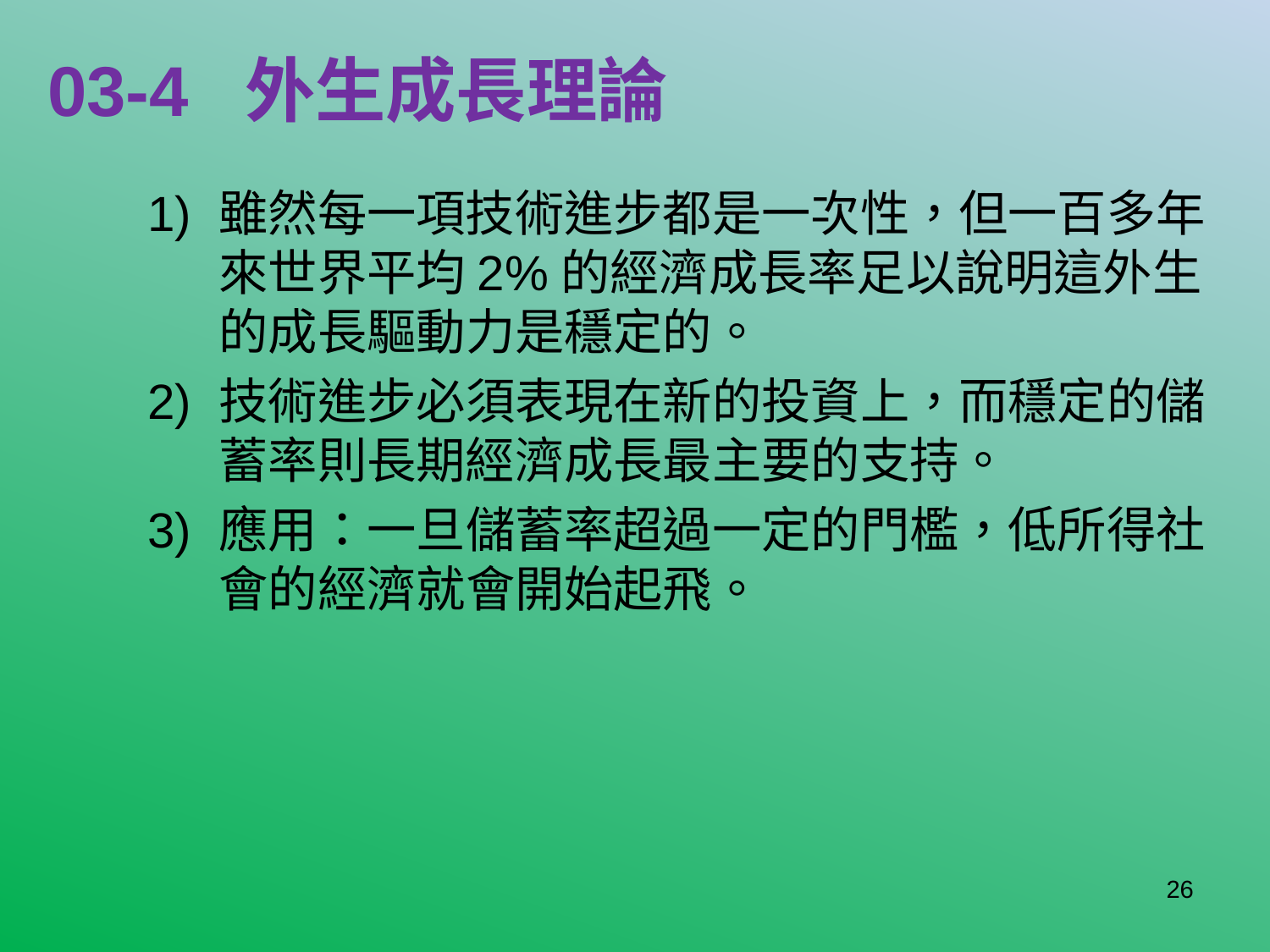

# 03-4  外生成長理論
雖然每一項技術進步都是一次性，但一百多年來世界平均2%的經濟成長率足以說明這外生的成長驅動力是穩定的。
技術進步必須表現在新的投資上，而穩定的儲蓄率則長期經濟成長最主要的支持。
應用：一旦儲蓄率超過一定的門檻，低所得社會的經濟就會開始起飛。
26